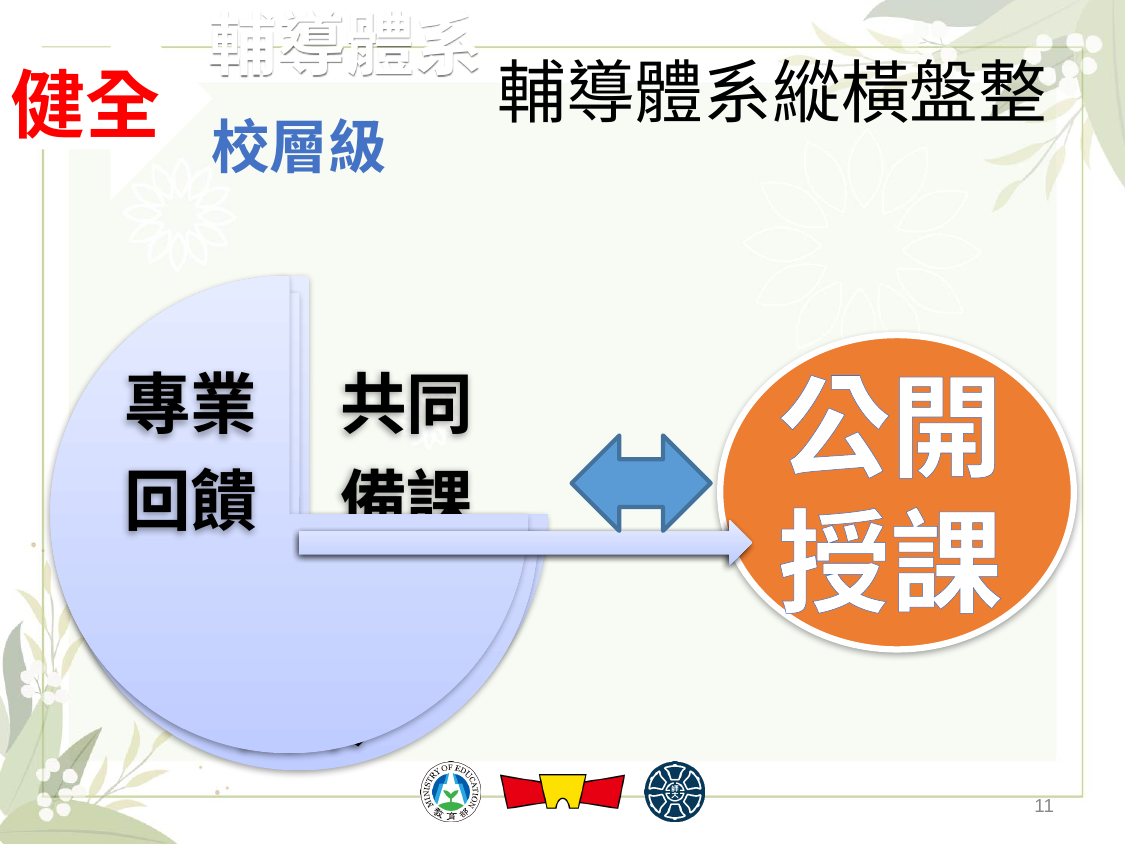

輔導體系

輔導體系縱橫盤整
健全
校層級
教學
觀察
專業回饋
共同備課

公開授課

11